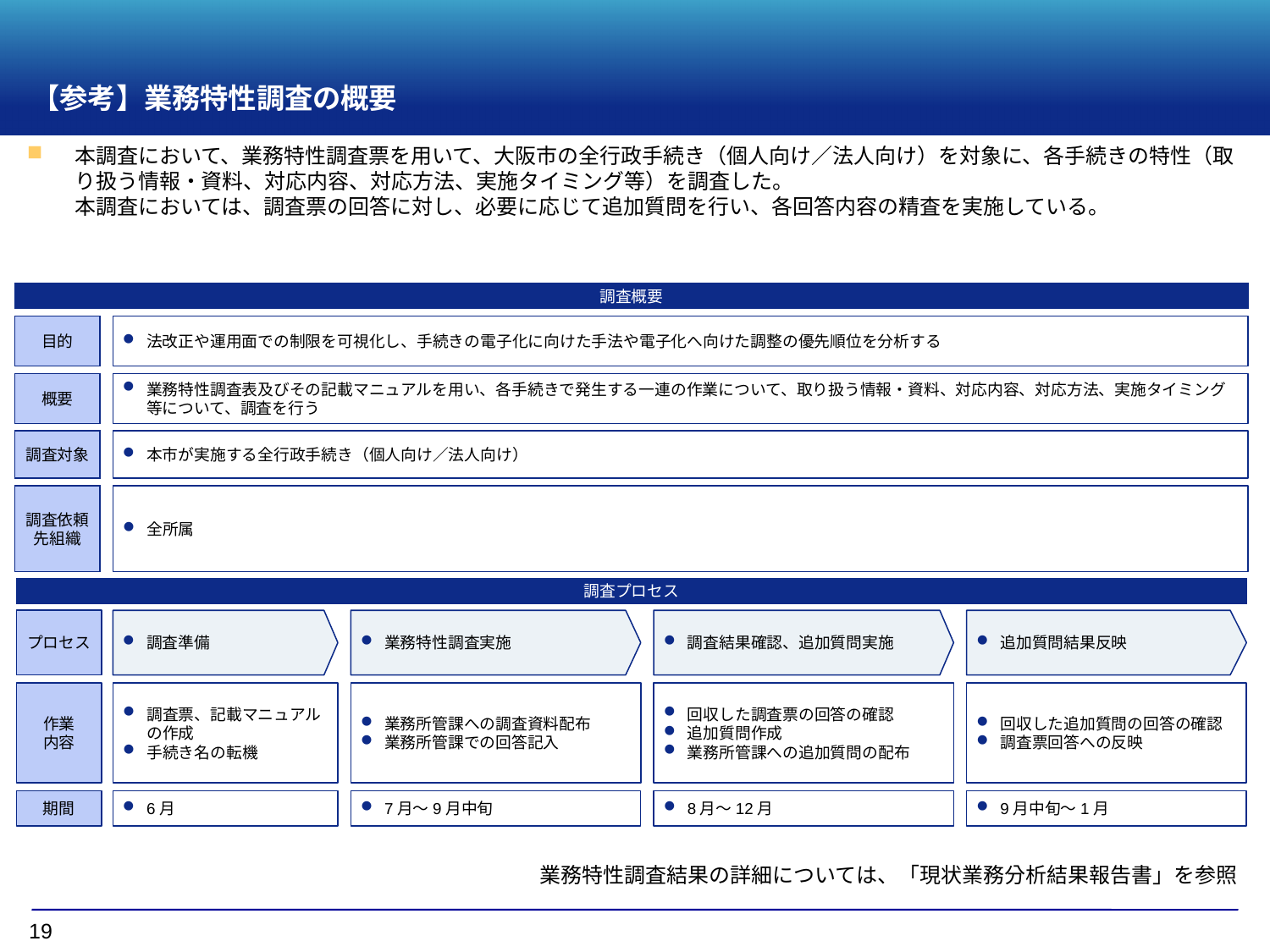

# 【参考】業務特性調査の概要
本調査において、業務特性調査票を用いて、大阪市の全行政手続き（個人向け／法人向け）を対象に、各手続きの特性（取り扱う情報・資料、対応内容、対応方法、実施タイミング等）を調査した。
本調査においては、調査票の回答に対し、必要に応じて追加質問を行い、各回答内容の精査を実施している。
調査概要
法改正や運用面での制限を可視化し、手続きの電子化に向けた手法や電子化へ向けた調整の優先順位を分析する
目的
業務特性調査表及びその記載マニュアルを用い、各手続きで発生する一連の作業について、取り扱う情報・資料、対応内容、対応方法、実施タイミング等について、調査を行う
概要
本市が実施する全行政手続き（個人向け／法人向け）
調査対象
調査依頼先組織
全所属
調査プロセス
プロセス
調査準備
業務特性調査実施
調査結果確認、追加質問実施
追加質問結果反映
作業
内容
調査票、記載マニュアルの作成
手続き名の転機
業務所管課への調査資料配布
業務所管課での回答記入
回収した調査票の回答の確認
追加質問作成
業務所管課への追加質問の配布
回収した追加質問の回答の確認
調査票回答への反映
期間
6月
7月～9月中旬
8月～12月
9月中旬～1月
業務特性調査結果の詳細については、「現状業務分析結果報告書」を参照

19